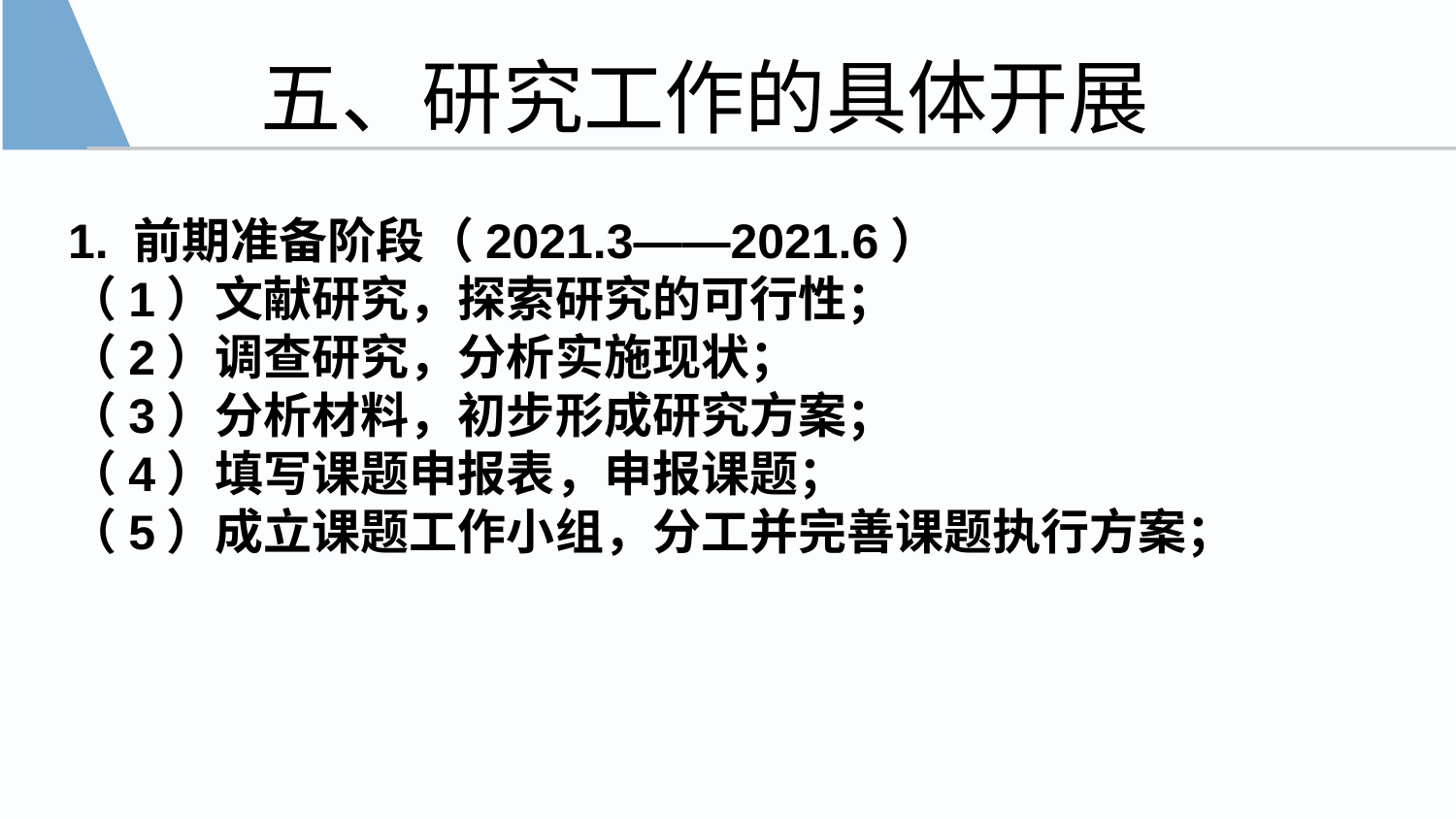

五、研究工作的具体开展

1. 前期准备阶段（2021.3——2021.6）
（1）文献研究，探索研究的可行性；
（2）调查研究，分析实施现状；
（3）分析材料，初步形成研究方案；
（4）填写课题申报表，申报课题；
（5）成立课题工作小组，分工并完善课题执行方案；